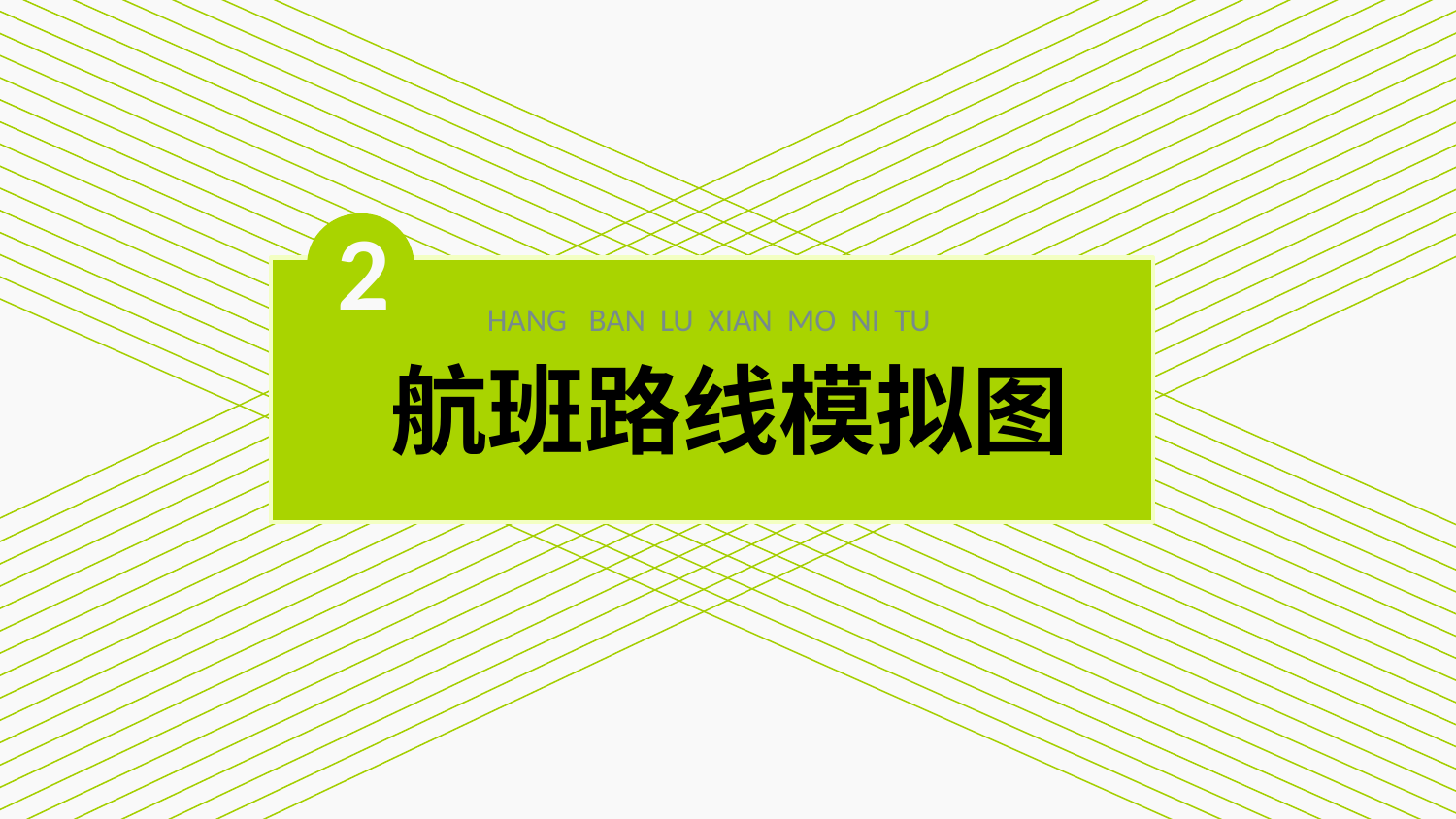

2

        HANG   BAN  LU  XIAN  MO  NI  TU
# 航班路线模拟图